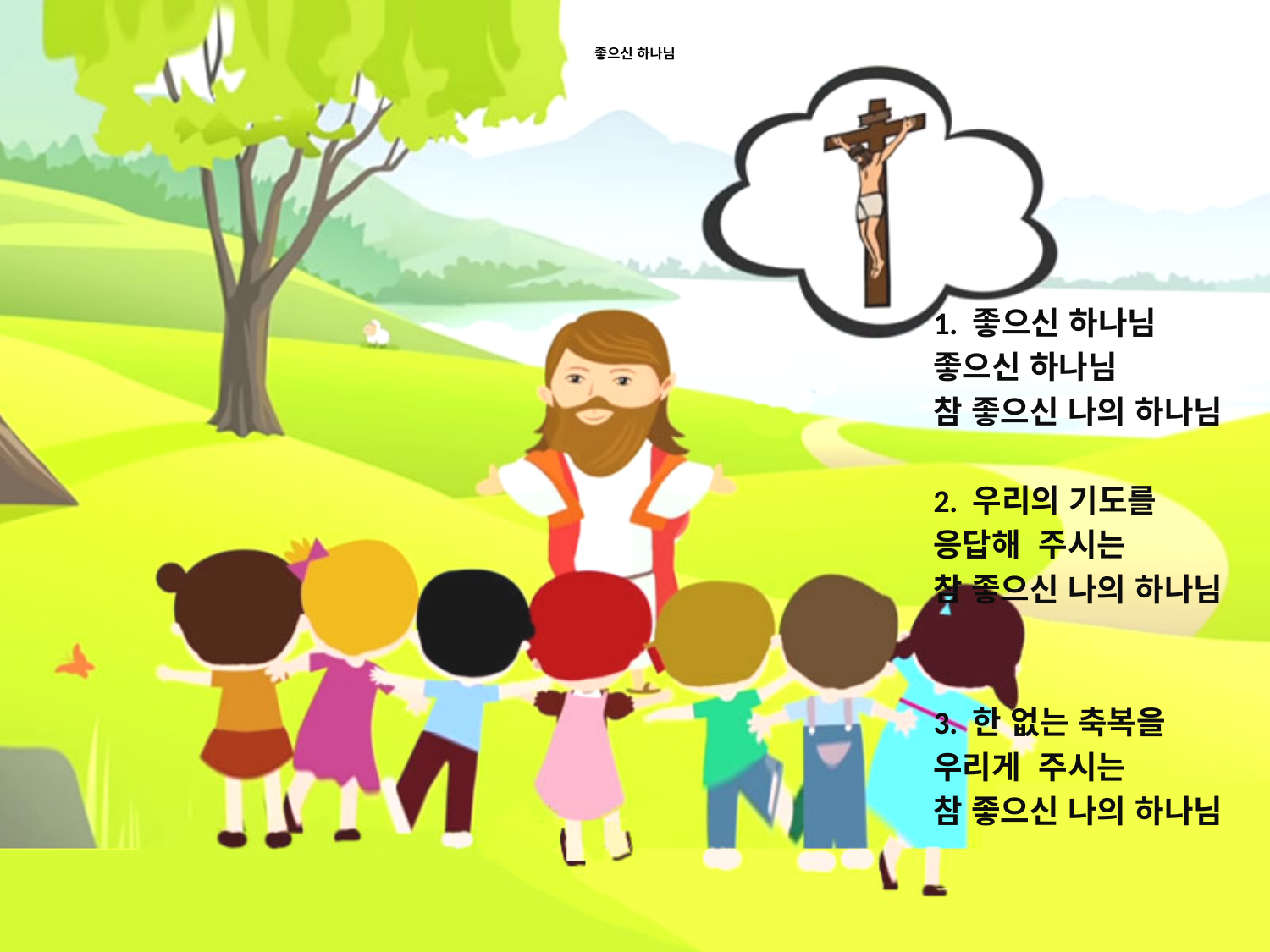

# 좋으신 하나님
1. 좋으신 하나님
좋으신 하나님
참 좋으신 나의 하나님

2. 우리의 기도를
응답해  주시는
참 좋으신 나의 하나님
​

3. 한 없는 축복을
우리게  주시는
참 좋으신 나의 하나님